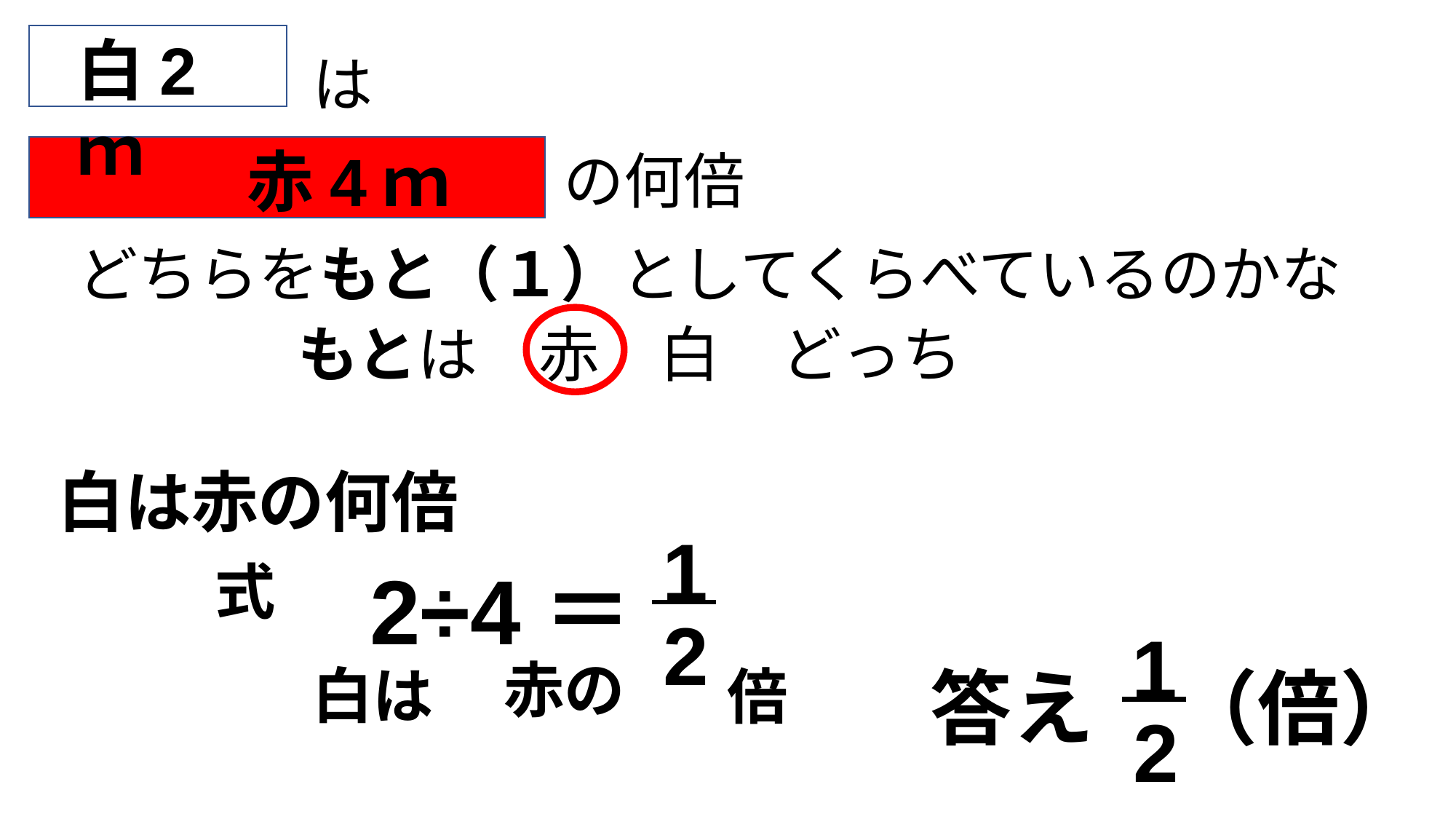

白2ｍ

は
赤4ｍ

の何倍
どちらをもと（１）としてくらべているのかな

もとは　赤　白　どっち
白は赤の何倍
1
2
式
2÷4＝
1
2
赤の
白は
答え　（倍）
　倍